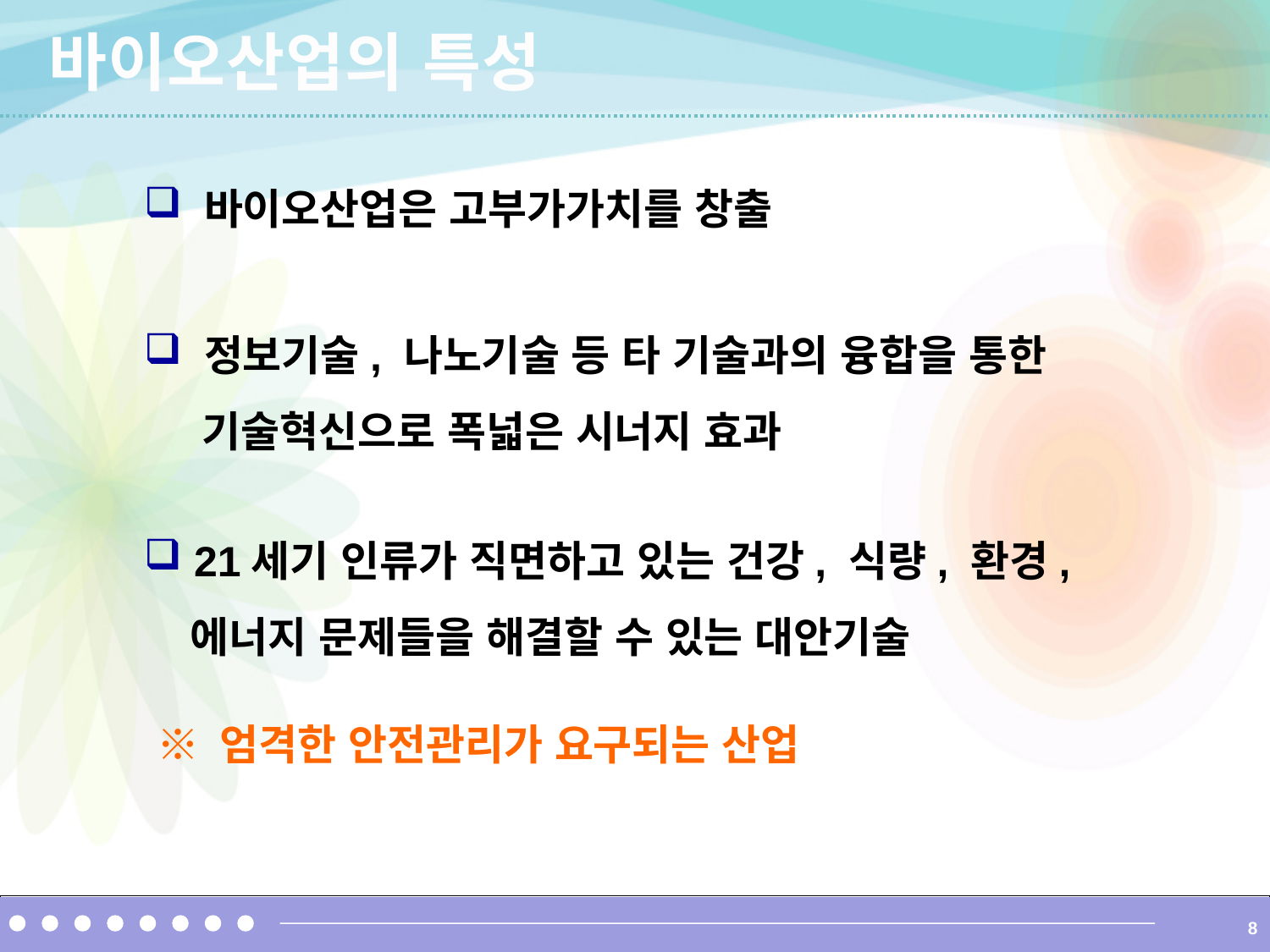

바이오산업의 특성
 바이오산업은 고부가가치를 창출
 정보기술, 나노기술 등 타 기술과의 융합을 통한
    기술혁신으로 폭넓은 시너지 효과
 21세기 인류가 직면하고 있는 건강, 식량, 환경,
   에너지 문제들을 해결할 수 있는 대안기술
※ 엄격한 안전관리가 요구되는 산업